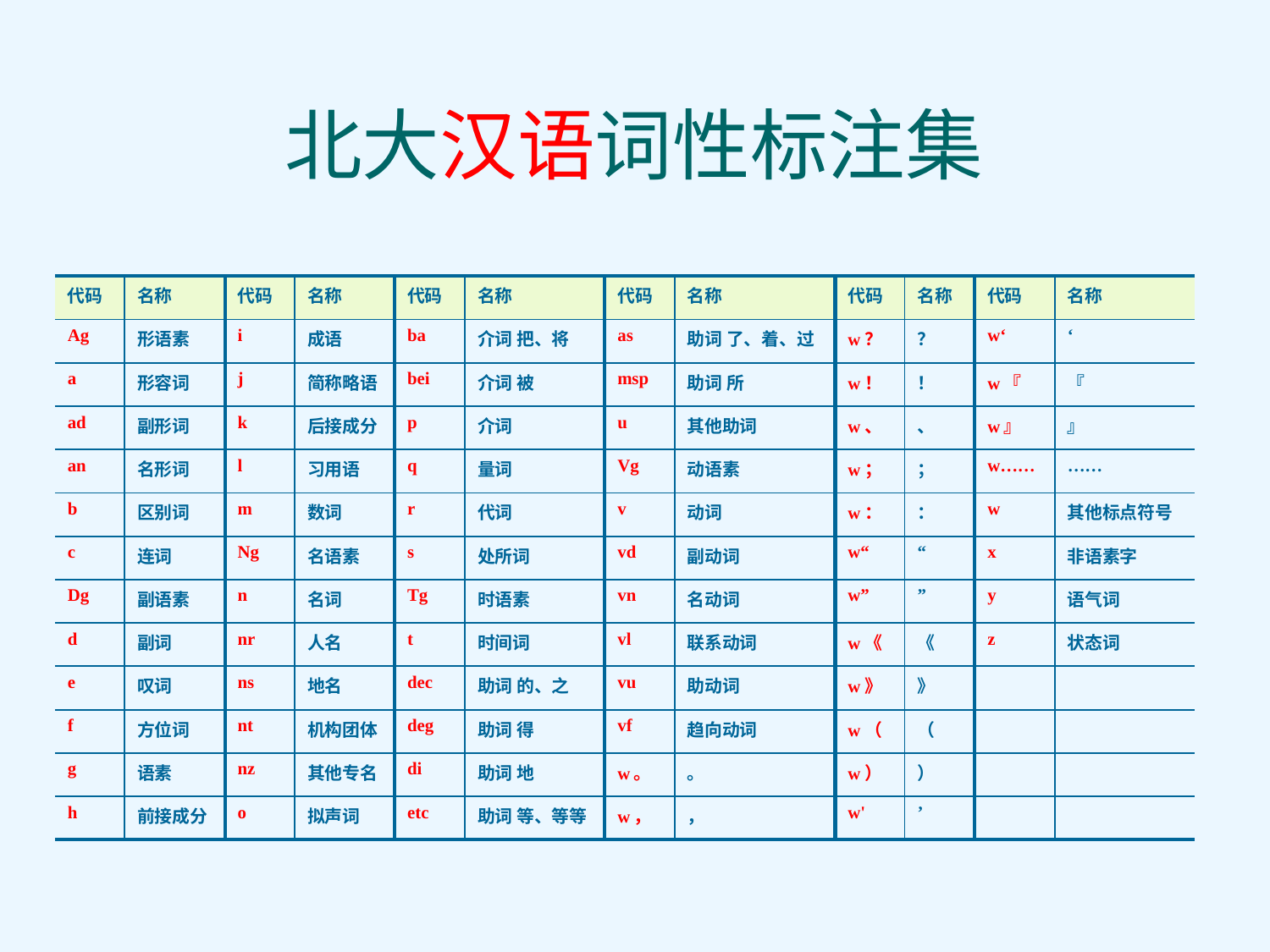

# 北大汉语词性标注集
| 代码 | 名称 | 代码 | 名称 | 代码 | 名称 | 代码 | 名称 | 代码 | 名称 | 代码 | 名称 |
| --- | --- | --- | --- | --- | --- | --- | --- | --- | --- | --- | --- |
| Ag | 形语素 | i | 成语 | ba | 介词 把、将 | as | 助词 了、着、过 | w？ | ？ | w‘ | ‘ |
| a | 形容词 | j | 简称略语 | bei | 介词 被 | msp | 助词 所 | w！ | ！ | w『 | 『 |
| ad | 副形词 | k | 后接成分 | p | 介词 | u | 其他助词 | w、 | 、 | w』 | 』 |
| an | 名形词 | l | 习用语 | q | 量词 | Vg | 动语素 | w； | ； | w…… | …… |
| b | 区别词 | m | 数词 | r | 代词 | v | 动词 | w： | ： | w | 其他标点符号 |
| c | 连词 | Ng | 名语素 | s | 处所词 | vd | 副动词 | w“ | “ | x | 非语素字 |
| Dg | 副语素 | n | 名词 | Tg | 时语素 | vn | 名动词 | w” | ” | y | 语气词 |
| d | 副词 | nr | 人名 | t | 时间词 | vl | 联系动词 | w《 | 《 | z | 状态词 |
| e | 叹词 | ns | 地名 | dec | 助词 的、之 | vu | 助动词 | w》 | 》 |  |  |
| f | 方位词 | nt | 机构团体 | deg | 助词 得 | vf | 趋向动词 | w（ | （ |  |  |
| g | 语素 | nz | 其他专名 | di | 助词 地 | w。 | 。 | w） | ） |  |  |
| h | 前接成分 | o | 拟声词 | etc | 助词 等、等等 | w， | ， | w' | ’ |  |  |